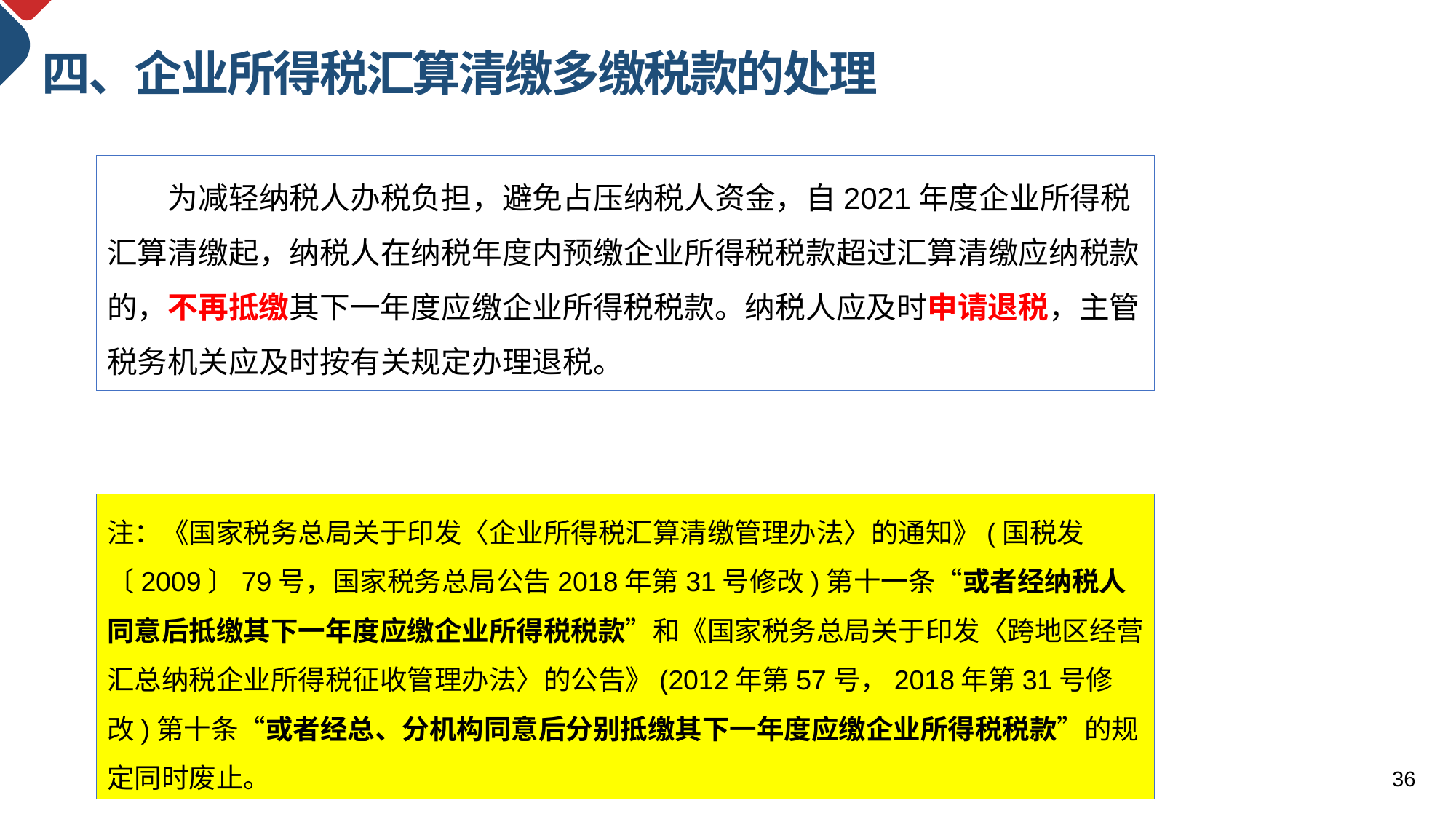

四、企业所得税汇算清缴多缴税款的处理
　　为减轻纳税人办税负担，避免占压纳税人资金，自2021年度企业所得税汇算清缴起，纳税人在纳税年度内预缴企业所得税税款超过汇算清缴应纳税款的，不再抵缴其下一年度应缴企业所得税税款。纳税人应及时申请退税，主管税务机关应及时按有关规定办理退税。
注：《国家税务总局关于印发〈企业所得税汇算清缴管理办法〉的通知》(国税发〔2009〕79号，国家税务总局公告2018年第31号修改)第十一条“或者经纳税人同意后抵缴其下一年度应缴企业所得税税款”和《国家税务总局关于印发〈跨地区经营汇总纳税企业所得税征收管理办法〉的公告》(2012年第57号，2018年第31号修改)第十条“或者经总、分机构同意后分别抵缴其下一年度应缴企业所得税税款”的规定同时废止。